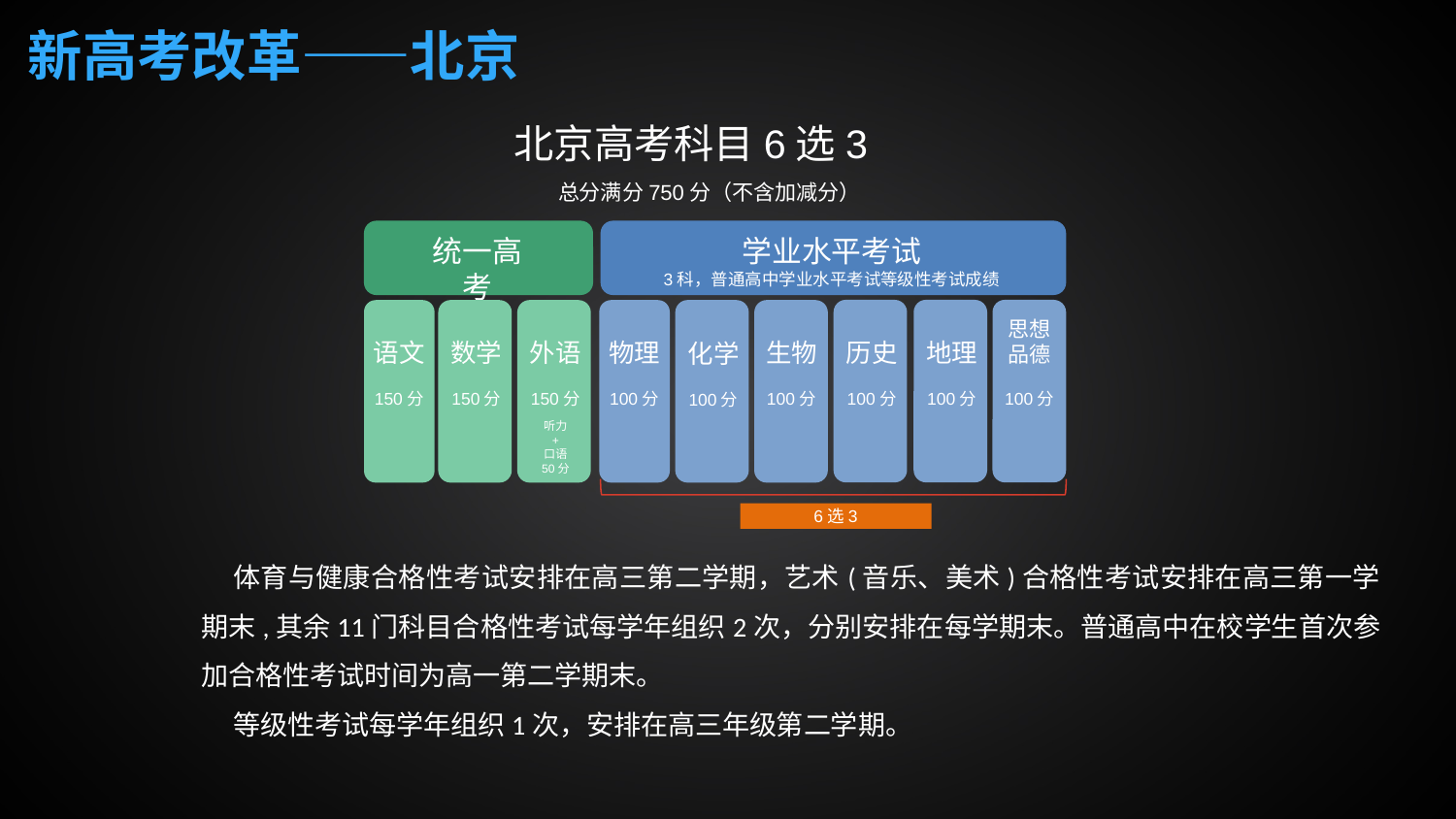

新高考改革——北京
北京高考科目6选3
总分满分750分（不含加减分）

统一高考
3科
学业水平考试
3科，普通高中学业水平考试等级性考试成绩

化学

100分

思想
品德

100分

历史

100分

地理

100分

物理

100分

语文

150分
数学

150分
外语

150分

听力
+
口语
50分
生物

100分

6选3
体育与健康合格性考试安排在高三第二学期，艺术(音乐、美术)合格性考试安排在高三第一学期末,其余11门科目合格性考试每学年组织2次，分别安排在每学期末。普通高中在校学生首次参加合格性考试时间为高一第二学期末。
等级性考试每学年组织1次，安排在高三年级第二学期。